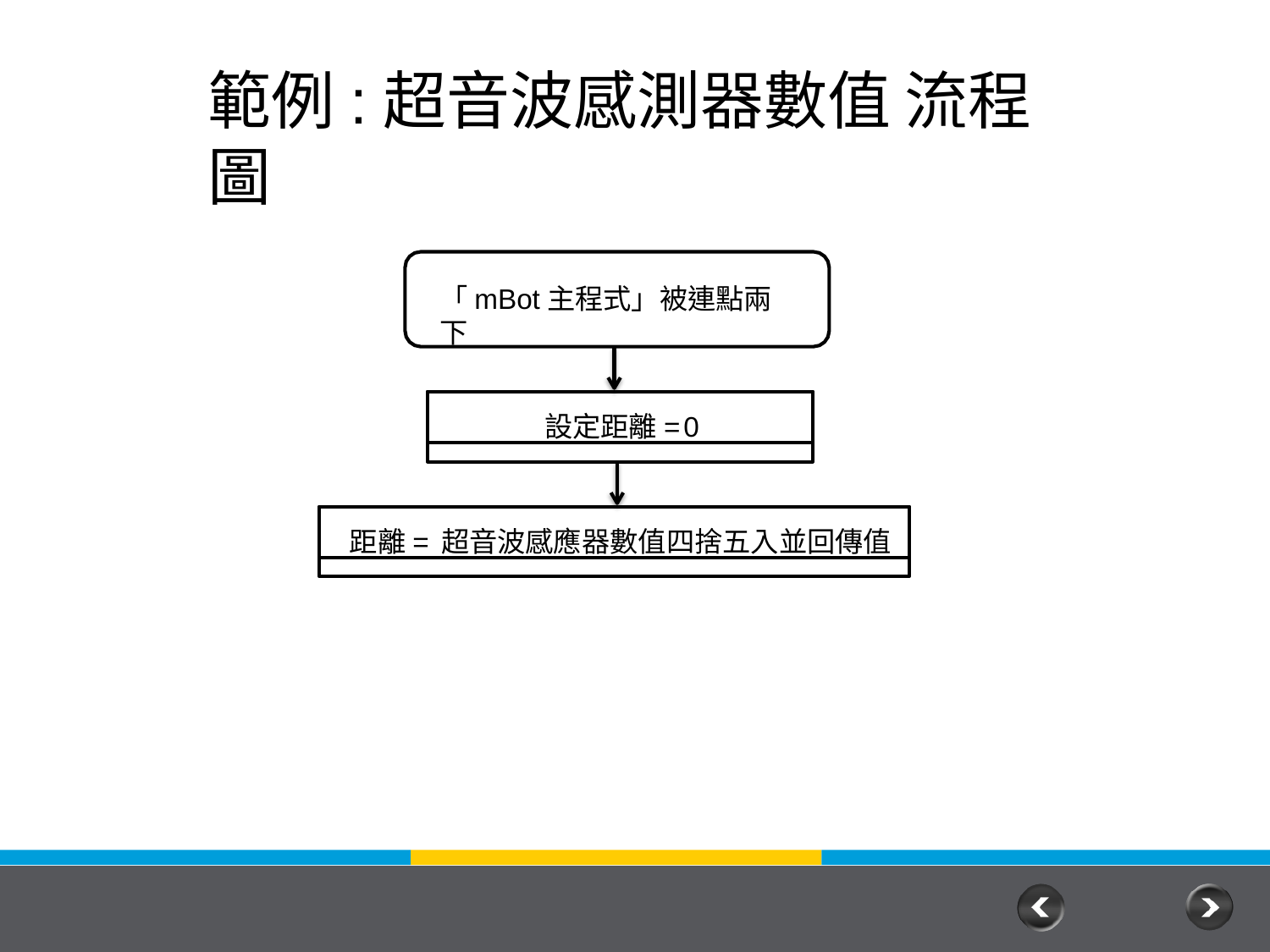

# 範例:超音波感測器數值 流程圖

「mBot主程式」被連點兩下

設定距離=0

距離=超音波感應器數值四捨五入並回傳值

42